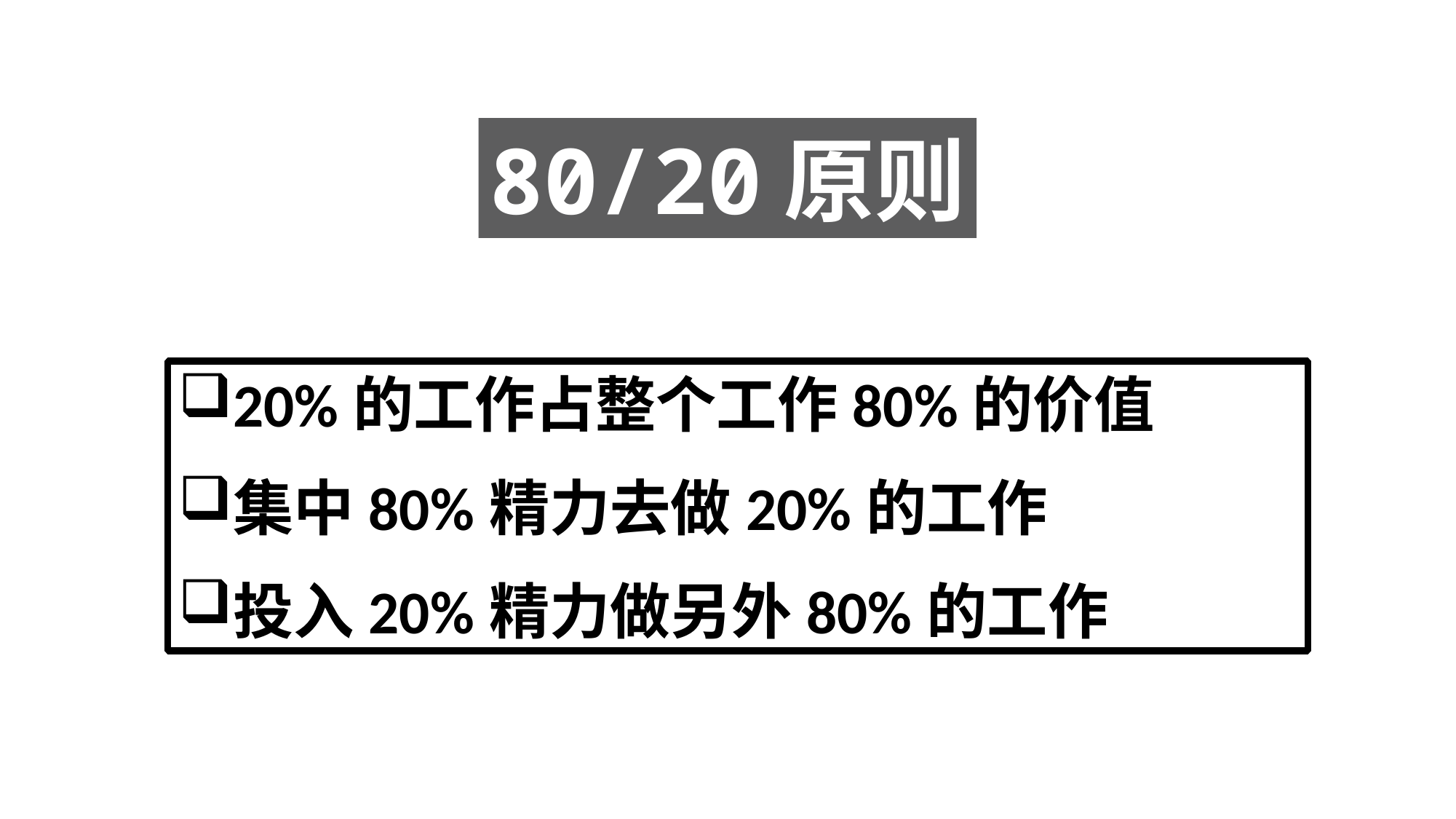

80/20原则
20%的工作占整个工作80%的价值
集中80%精力去做20%的工作
投入20%精力做另外80%的工作